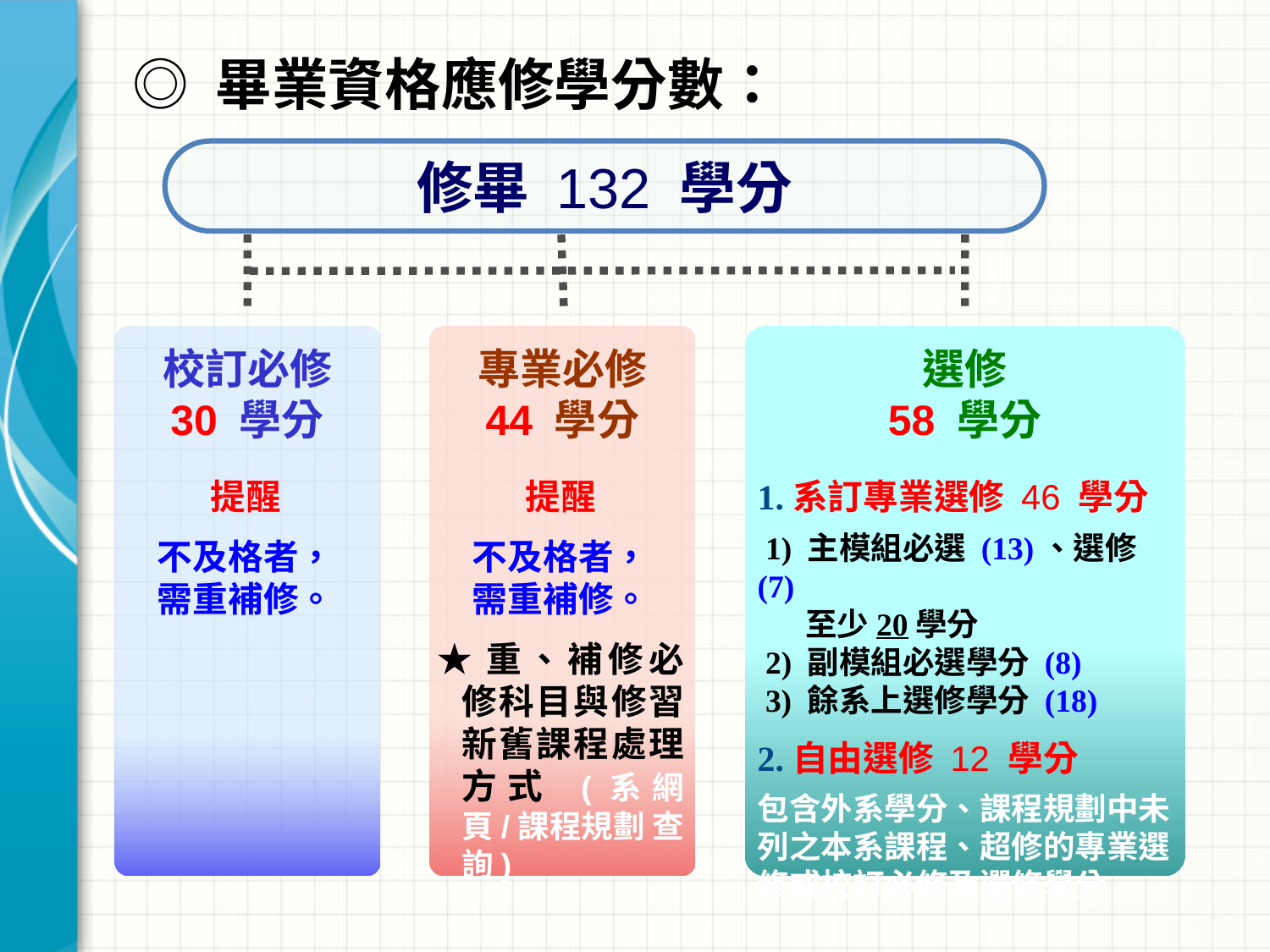

◎ 畢業資格應修學分數：
修畢 132 學分

校訂必修
30 學分
專業必修
44 學分
選修
58 學分
提醒
不及格者，
需重補修。
提醒
不及格者，
需重補修。
★重、補修必修科目與修習新舊課程處理方式 (系網頁/課程規劃 查詢)
1.系訂專業選修 46 學分
 1) 主模組必選 (13)、選修 (7)
     至少20學分
 2) 副模組必選學分 (8)
 3) 餘系上選修學分 (18)
2.自由選修 12 學分
包含外系學分、課程規劃中未列之本系課程、超修的專業選修或校訂必修及選修學分